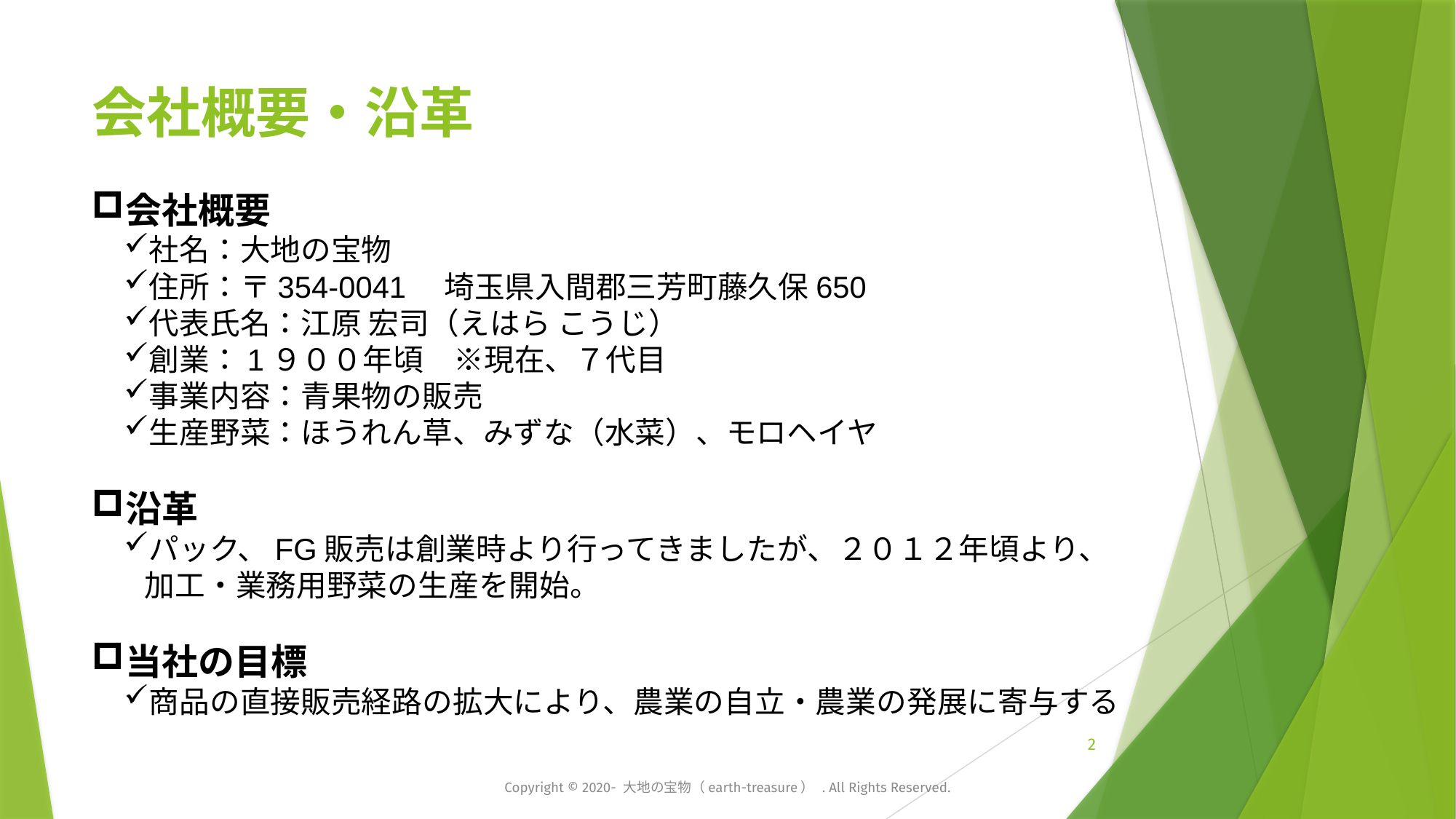

# 会社概要・沿革
会社概要
社名：大地の宝物
住所：〒354-0041　埼玉県入間郡三芳町藤久保650
代表氏名：江原 宏司（えはら こうじ）
創業：1９００年頃　※現在、７代目
事業内容：青果物の販売
生産野菜：ほうれん草、みずな（水菜）、モロヘイヤ

沿革
パック、FG販売は創業時より行ってきましたが、２０１２年頃より、加工・業務用野菜の生産を開始。

当社の目標
商品の直接販売経路の拡大により、農業の自立・農業の発展に寄与する
2
Copyright © 2020- 大地の宝物（earth-treasure） . All Rights Reserved.